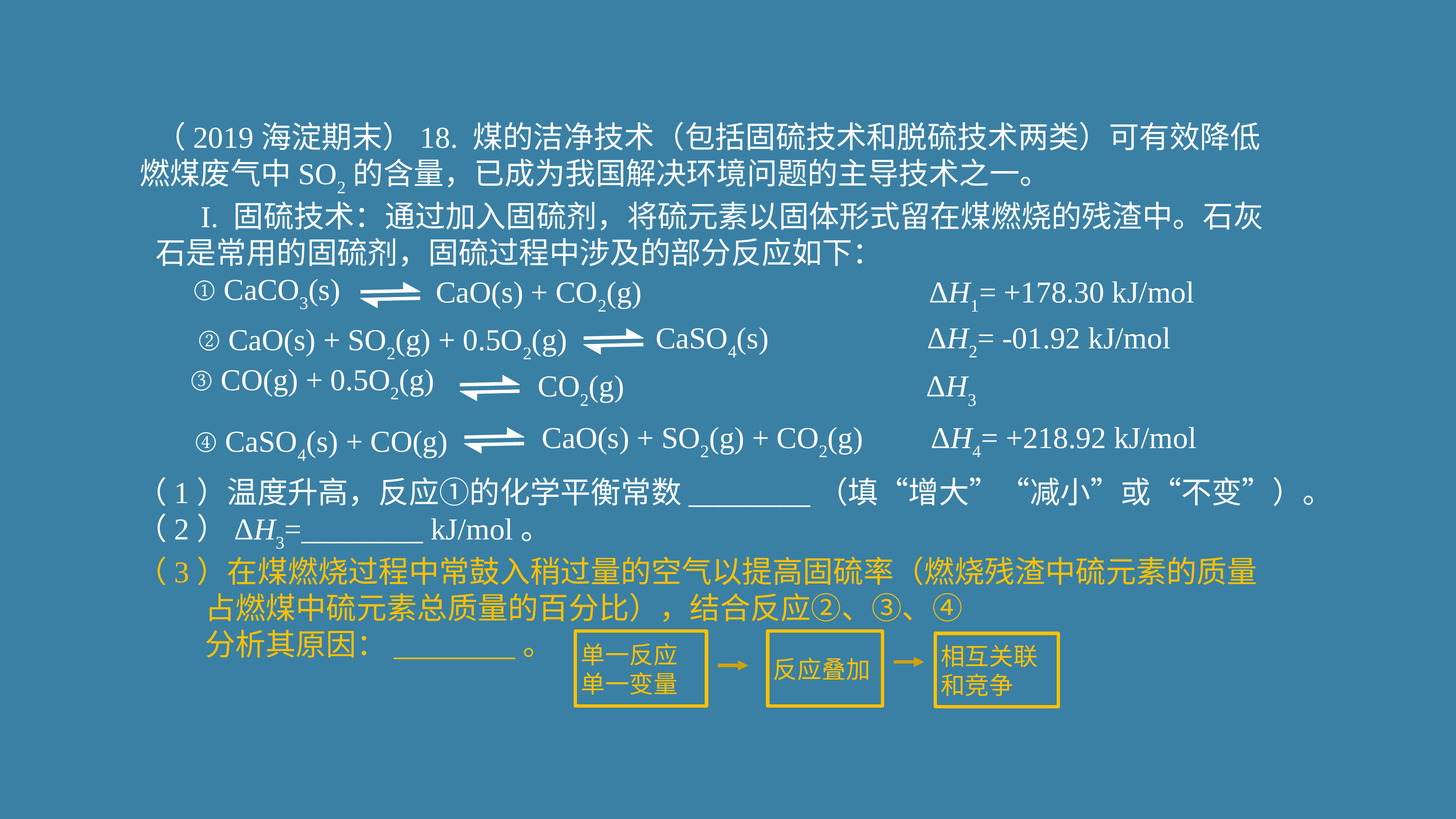

（2019海淀期末）18. 煤的洁净技术（包括固硫技术和脱硫技术两类）可有效降低燃煤废气中SO2的含量，已成为我国解决环境问题的主导技术之一。
      I. 固硫技术：通过加入固硫剂，将硫元素以固体形式留在煤燃烧的残渣中。石灰
石是常用的固硫剂，固硫过程中涉及的部分反应如下：
     ① CaCO3(s)
  CaO(s) + CO2(g)                                      ΔH1= +178.30 kJ/mol

  ② CaO(s) + SO2(g) + 0.5O2(g)
 CaSO4(s)                     ΔH2= -01.92 kJ/mol

 ③ CO(g) + 0.5O2(g)

 CO2(g)                                        ΔH3

  CaO(s) + SO2(g) + CO2(g)         ΔH4= +218.92 kJ/mol
④ CaSO4(s) + CO(g)

   （1）温度升高，反应①的化学平衡常数________（填“增大”“减小”或“不变”）。
   （2）ΔH3=________ kJ/mol。
   （3）在煤燃烧过程中常鼓入稍过量的空气以提高固硫率（燃烧残渣中硫元素的质量
             占燃煤中硫元素总质量的百分比），结合反应②、③、④
             分析其原因：________。

反应叠加

单一反应单一变量
相互关联和竞争